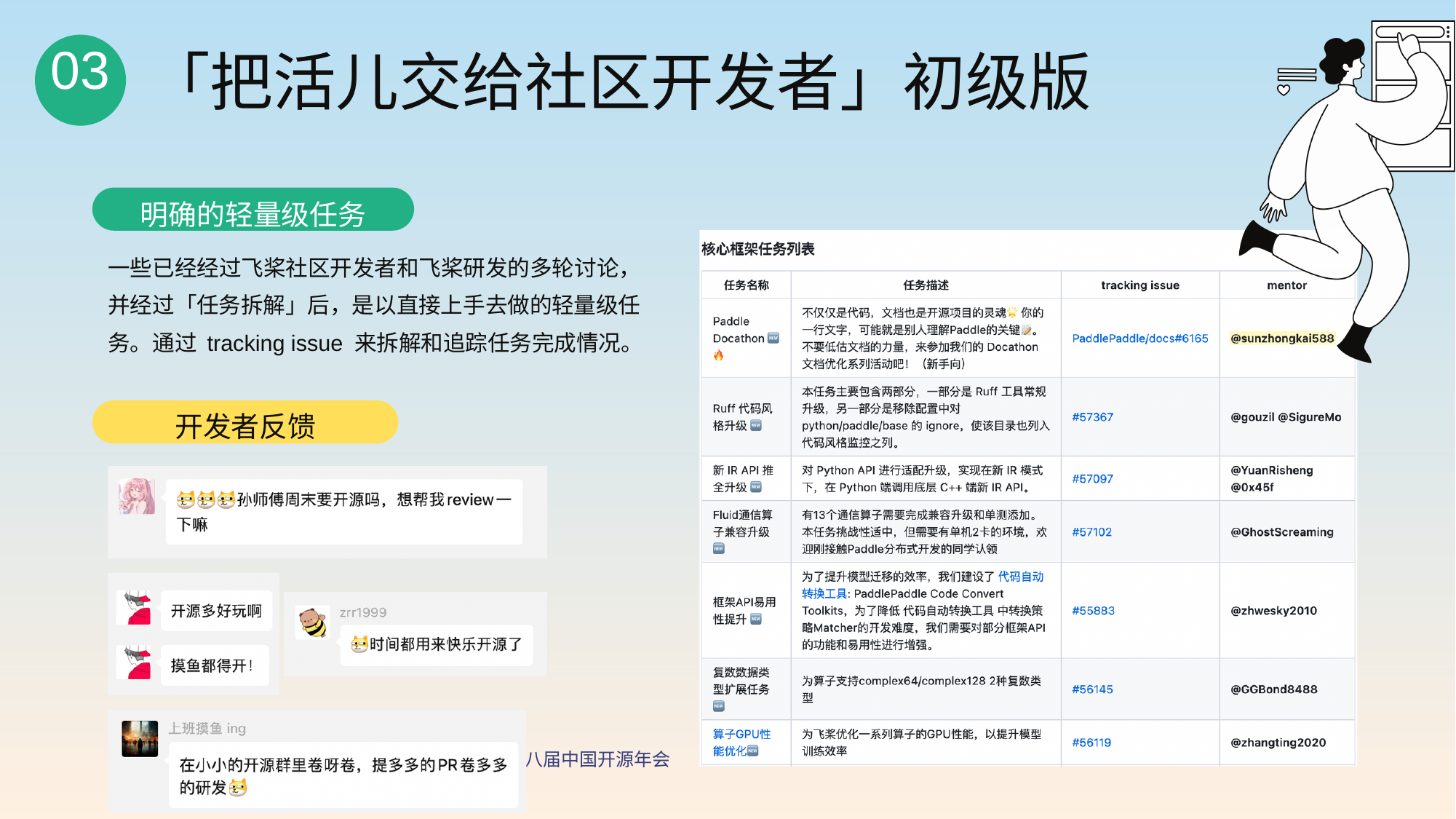

「把活儿交给社区开发者」初级版
03

明确的轻量级任务

一些已经经过飞桨社区开发者和飞桨研发的多轮讨论，并经过「任务拆解」后，是以直接上手去做的轻量级任务。通过 tracking issue 来拆解和追踪任务完成情况。
开发者反馈